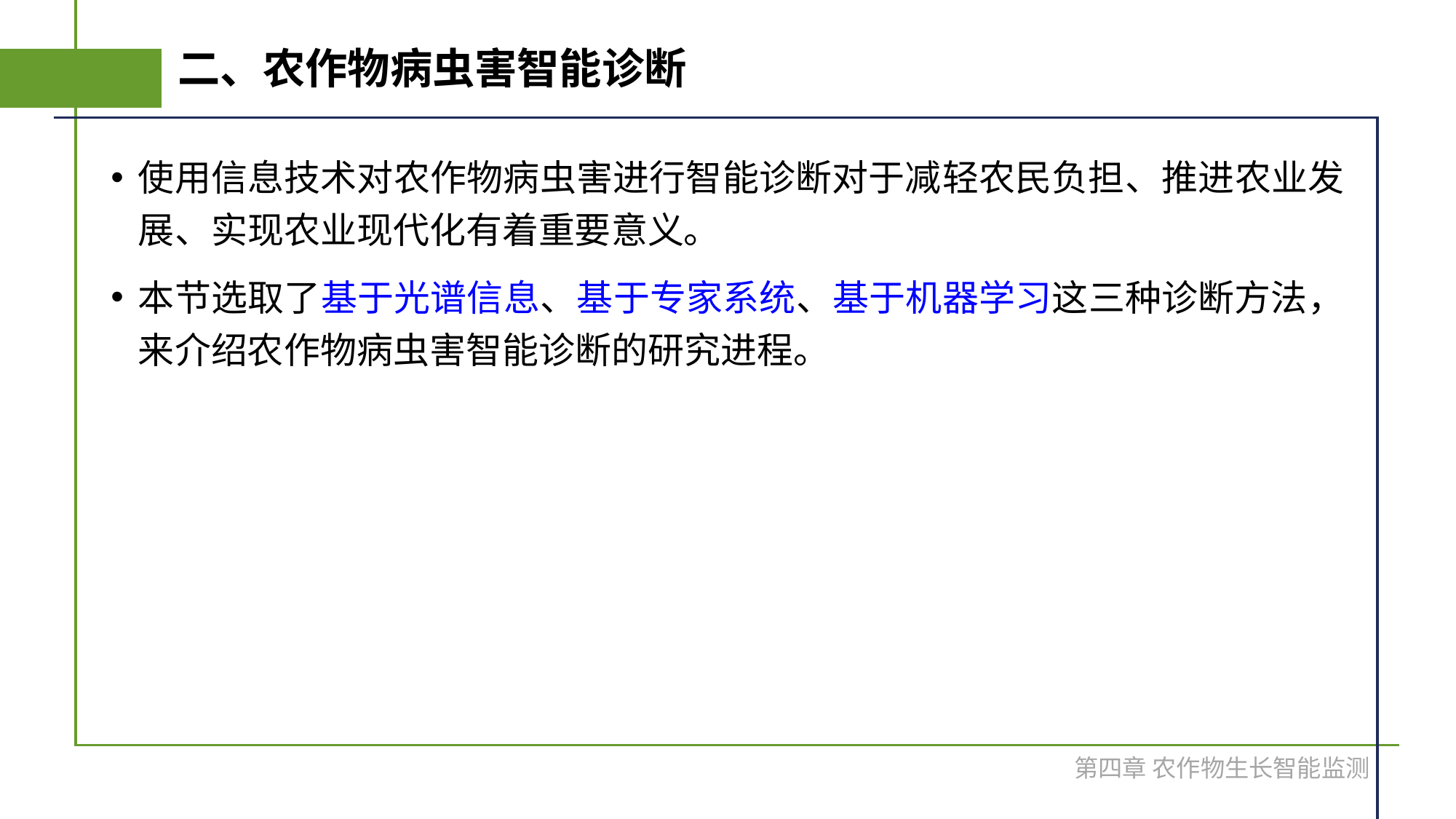

# 二、农作物病虫害智能诊断
使用信息技术对农作物病虫害进行智能诊断对于减轻农民负担、推进农业发展、实现农业现代化有着重要意义。
本节选取了基于光谱信息、基于专家系统、基于机器学习这三种诊断方法，来介绍农作物病虫害智能诊断的研究进程。
第四章 农作物生长智能监测